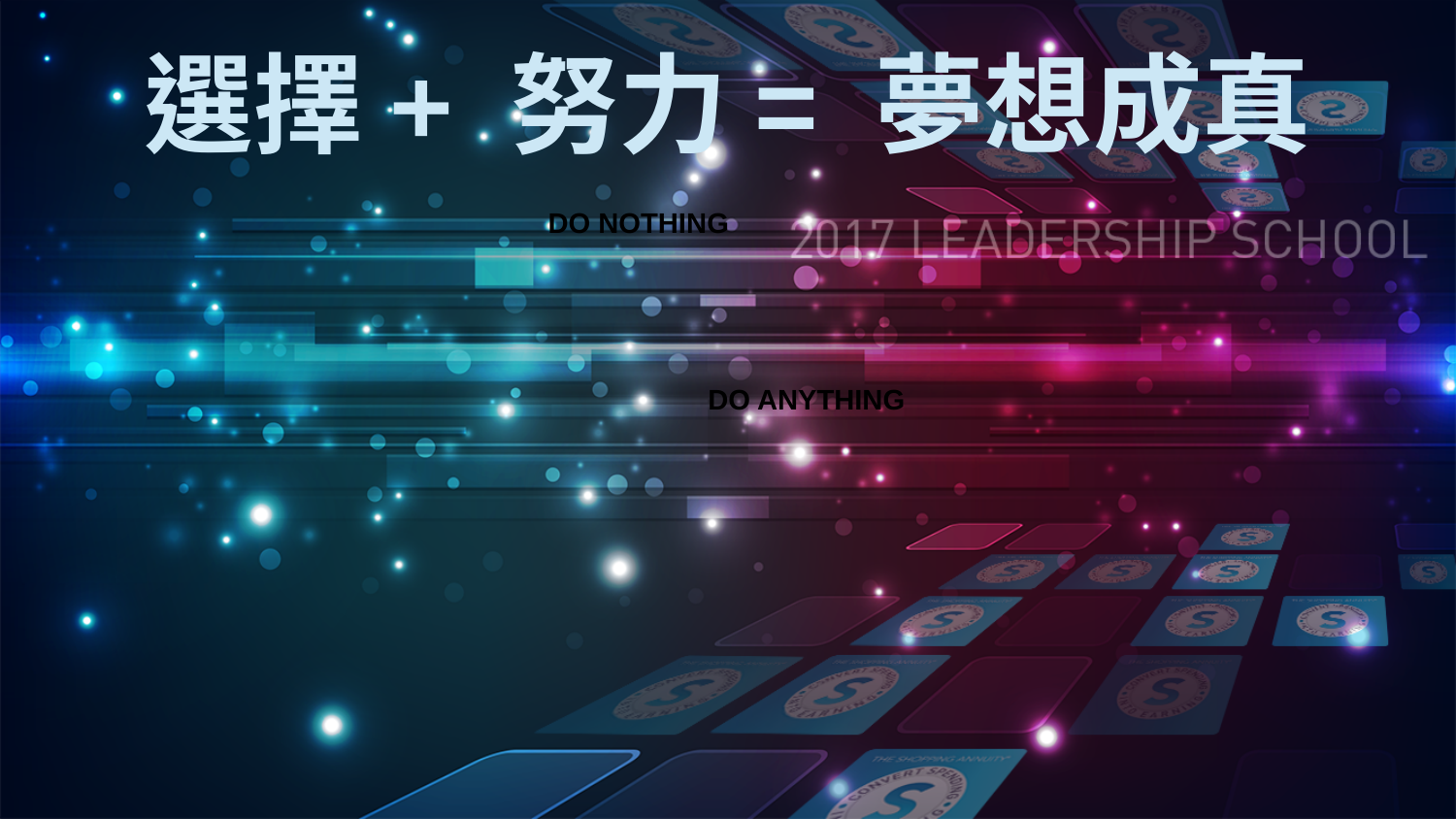

DO SOMETHING
# 選擇+ 努力= 夢想成真
DO NOTHING
DO ANYTHING